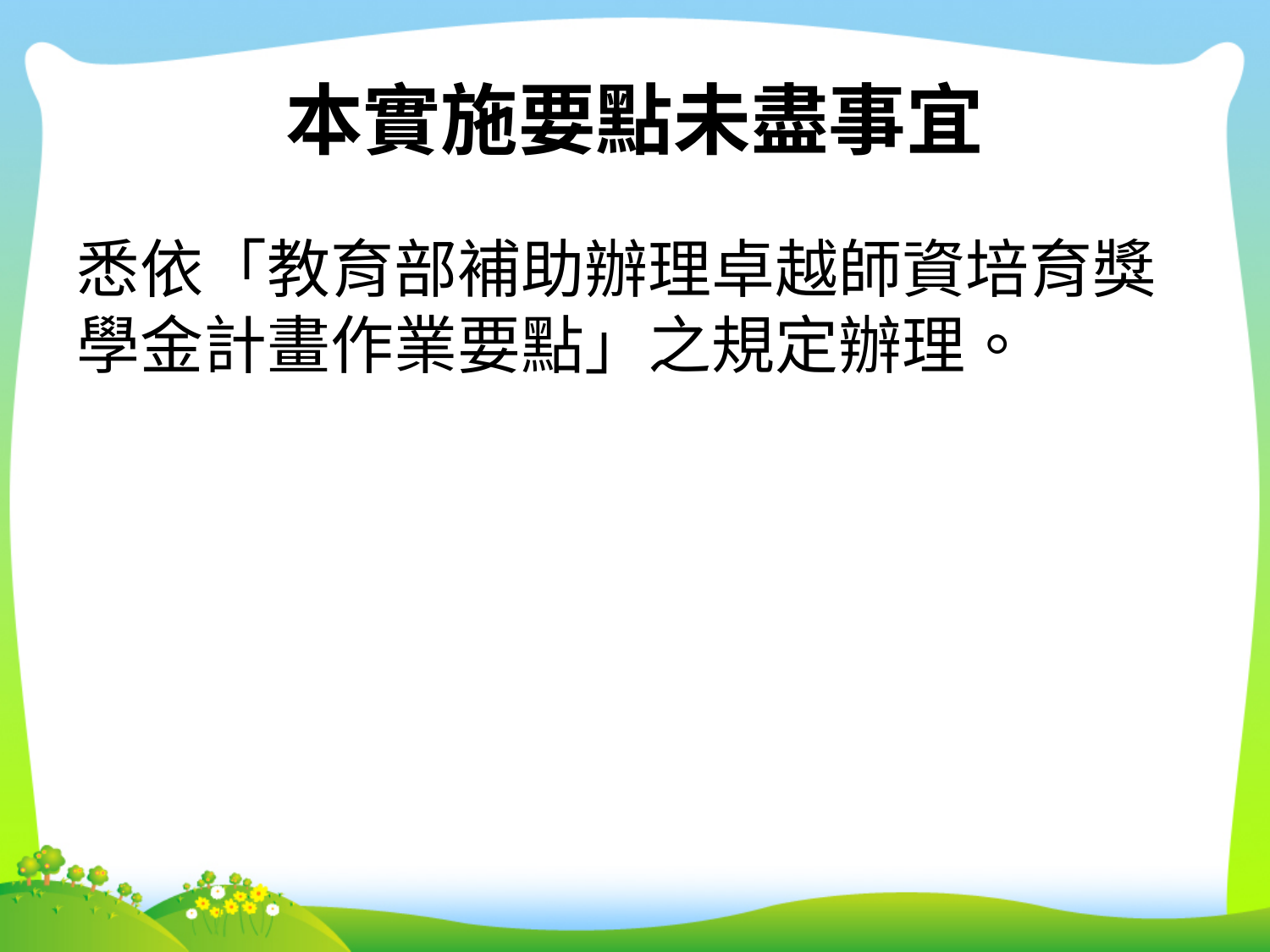

# 本實施要點未盡事宜
悉依「教育部補助辦理卓越師資培育獎學金計畫作業要點」之規定辦理。